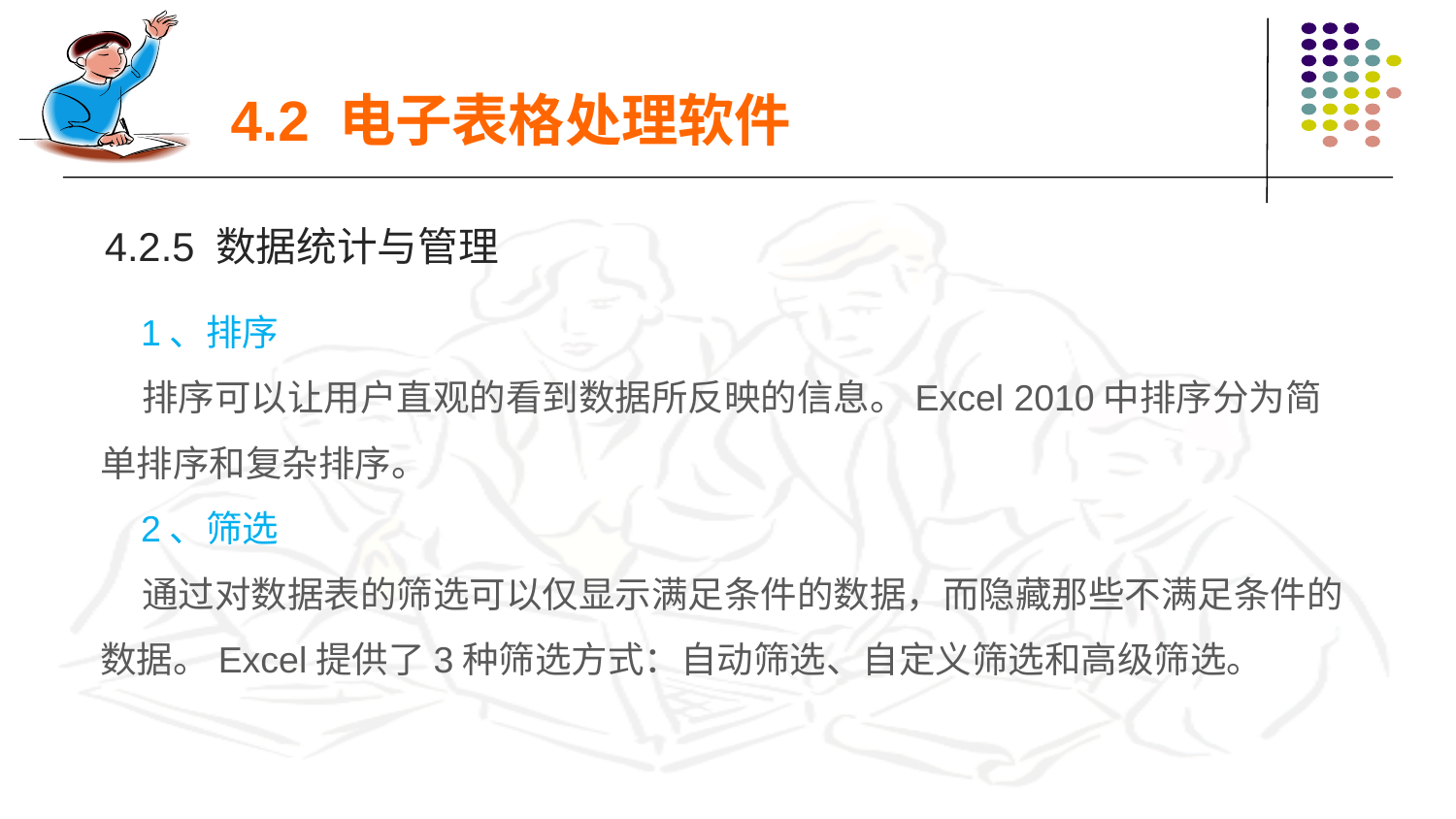

4.2 电子表格处理软件
4.2.5 数据统计与管理
    1、排序
    排序可以让用户直观的看到数据所反映的信息。Excel 2010中排序分为简单排序和复杂排序。
    2、筛选
    通过对数据表的筛选可以仅显示满足条件的数据，而隐藏那些不满足条件的数据。Excel提供了3种筛选方式：自动筛选、自定义筛选和高级筛选。